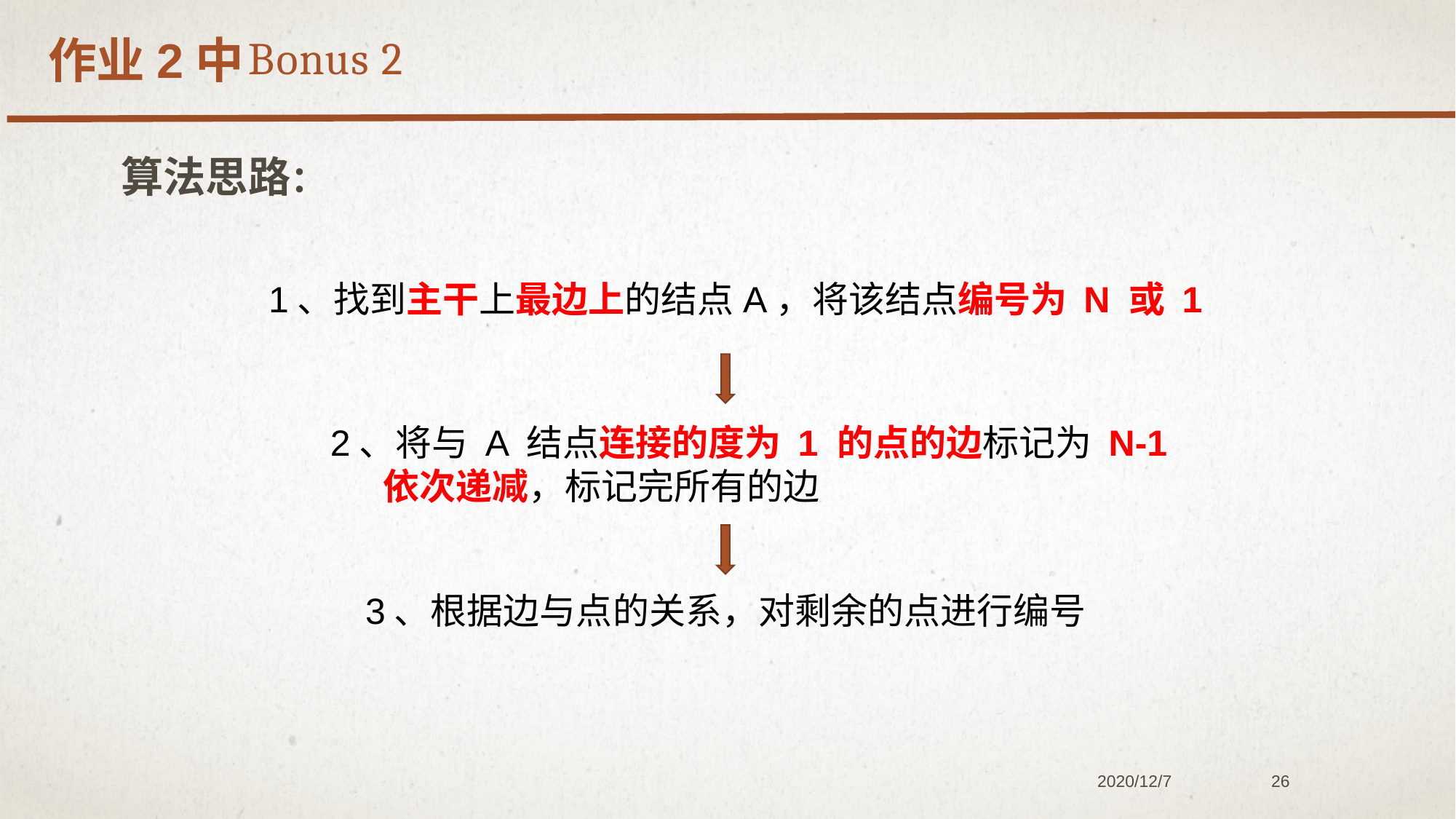

作业2中
Bonus 2
算法思路：
1、找到主干上最边上的结点A，将该结点编号为 N 或 1

2、将与 A 结点连接的度为 1 的点的边标记为 N-1
         依次递减，标记完所有的边

3、根据边与点的关系，对剩余的点进行编号
2020/12/7
26